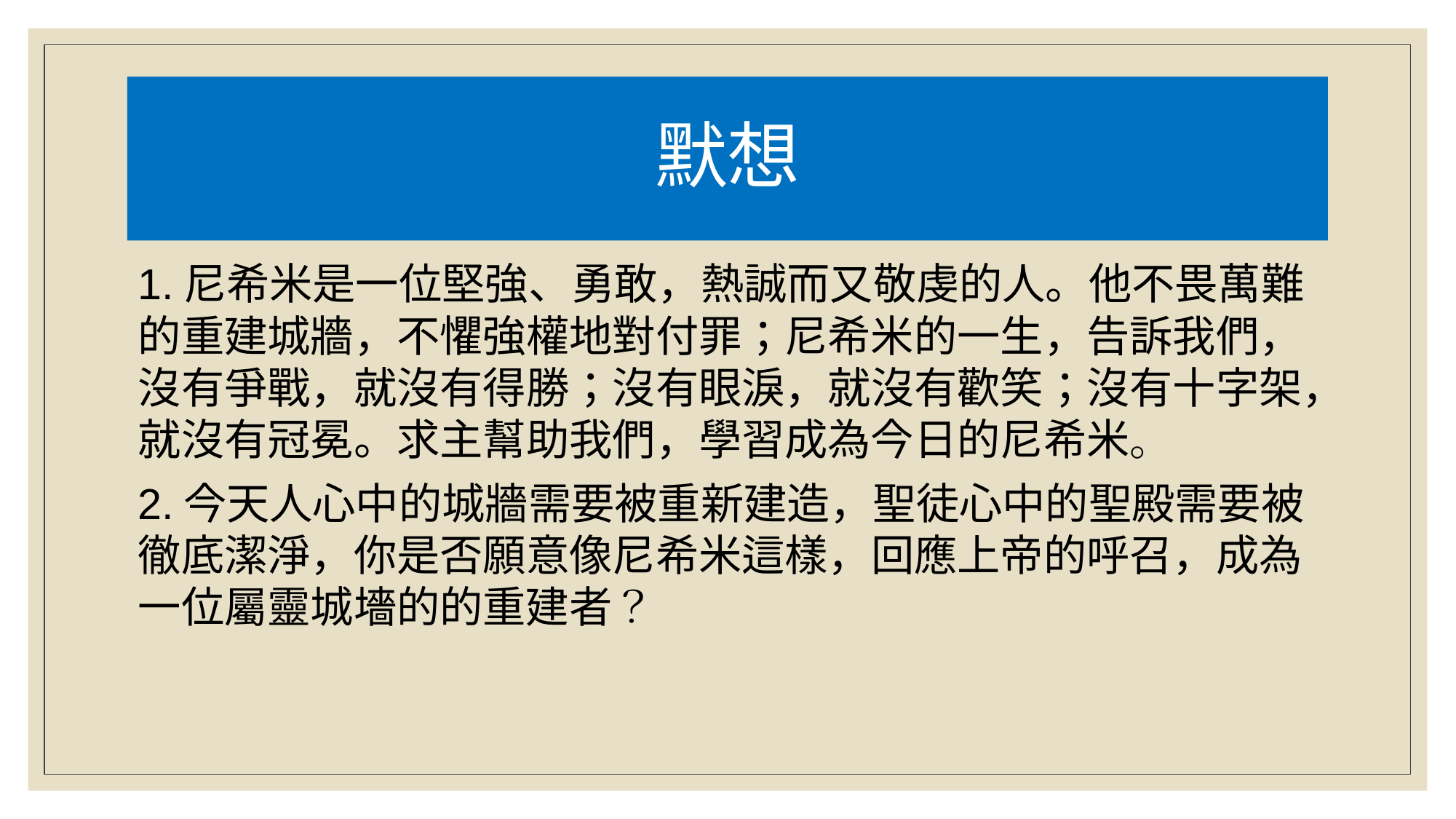

# 默想
1.尼希米是一位堅強、勇敢，熱誠而又敬虔的人。他不畏萬難的重建城牆，不懼強權地對付罪；尼希米的一生，告訴我們，沒有爭戰，就沒有得勝；沒有眼淚，就沒有歡笑；沒有十字架，就沒有冠冕。求主幫助我們，學習成為今日的尼希米。
2.今天人心中的城牆需要被重新建造，聖徒心中的聖殿需要被徹底潔淨，你是否願意像尼希米這樣，回應上帝的呼召，成為一位屬靈城墻的的重建者？